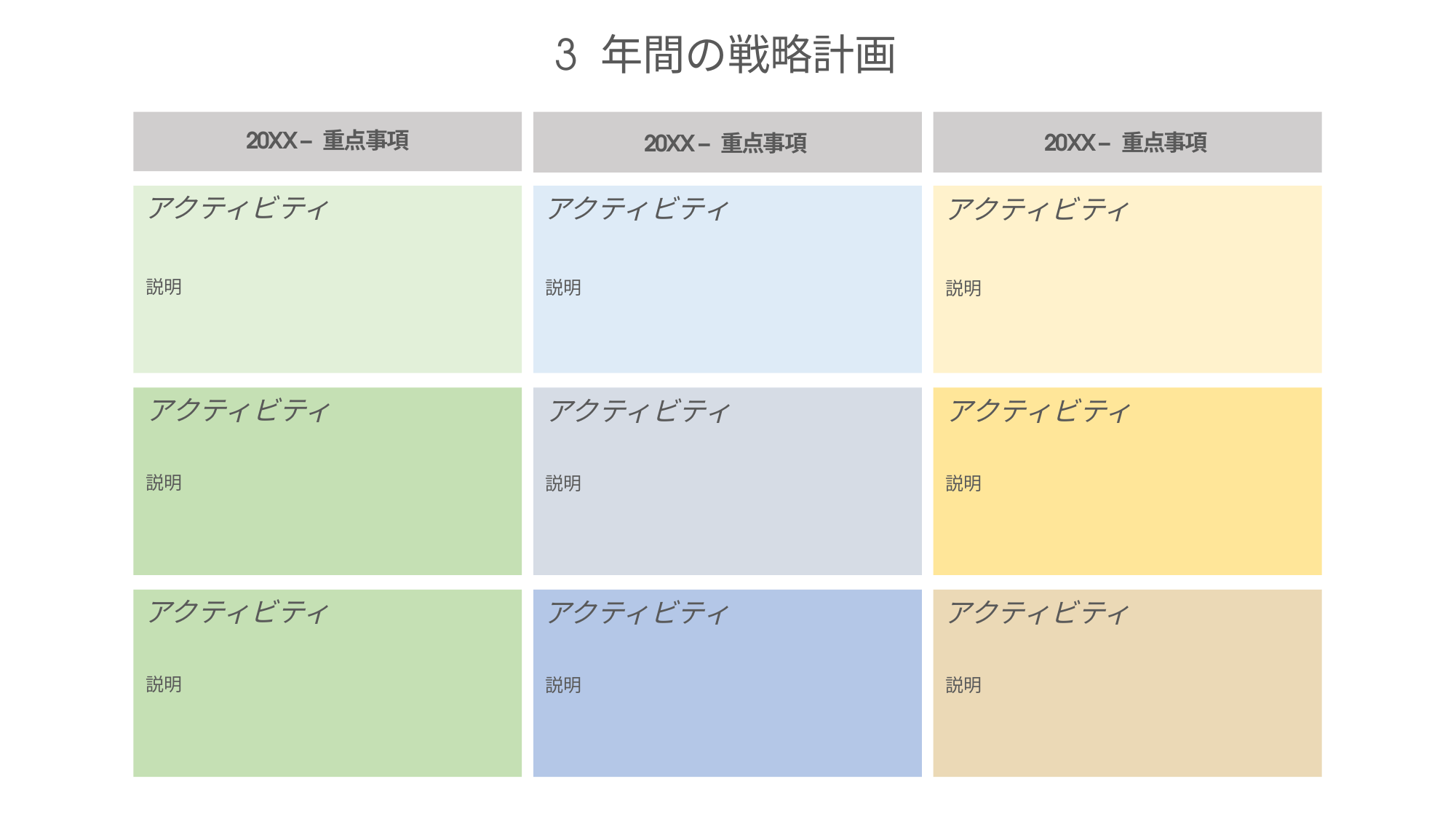

3 年間の戦略計画

20XX – 重点事項
20XX – 重点事項
20XX – 重点事項

アクティビティ

アクティビティ
アクティビティ
説明
説明
説明

アクティビティ

アクティビティ
アクティビティ
説明
説明
説明
アクティビティ

アクティビティ
アクティビティ
説明
説明
説明